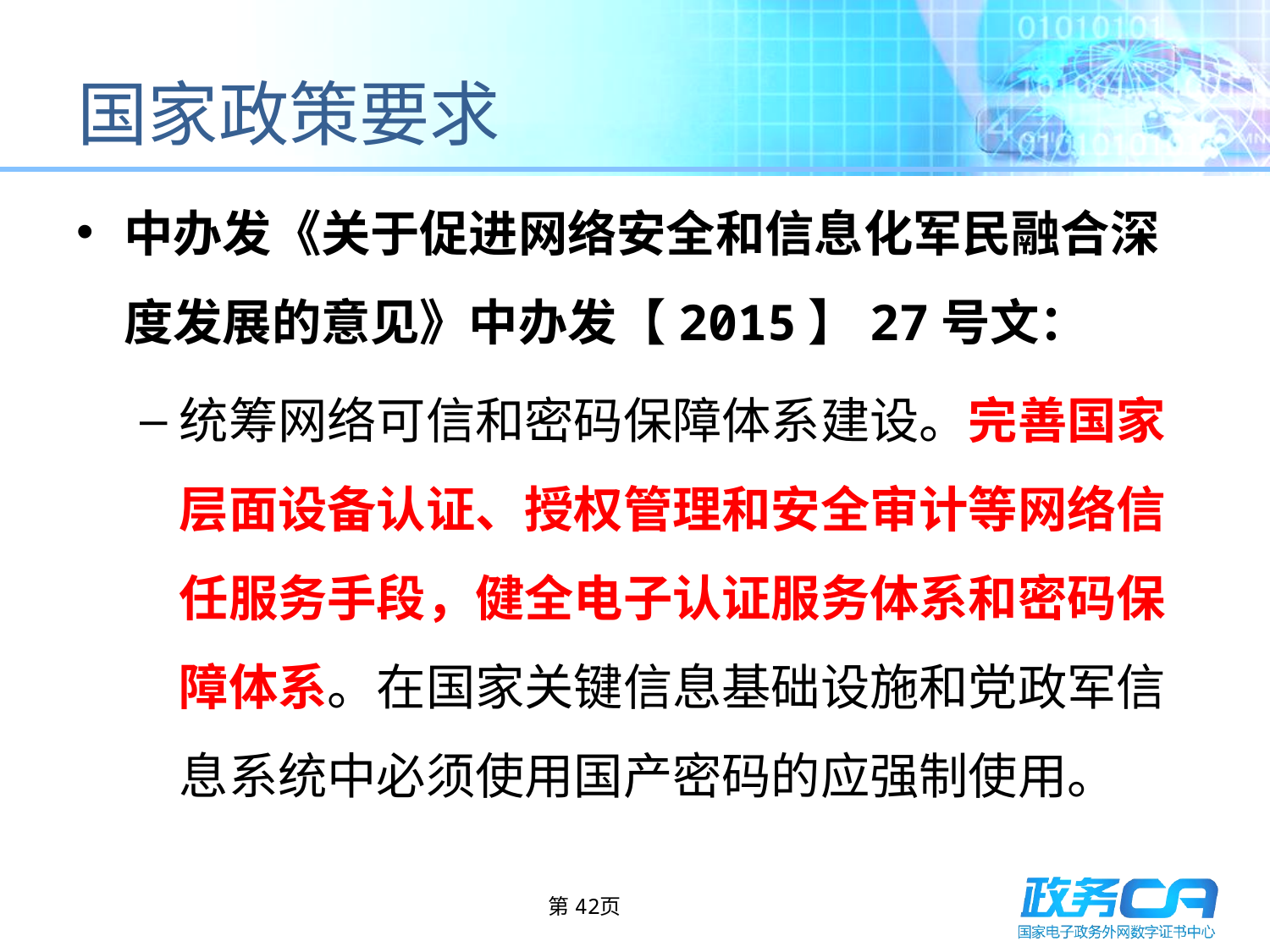

# 国家政策要求
中办发《关于促进网络安全和信息化军民融合深度发展的意见》中办发【2015】27号文：
统筹网络可信和密码保障体系建设。完善国家层面设备认证、授权管理和安全审计等网络信任服务手段，健全电子认证服务体系和密码保障体系。在国家关键信息基础设施和党政军信息系统中必须使用国产密码的应强制使用。
第42页